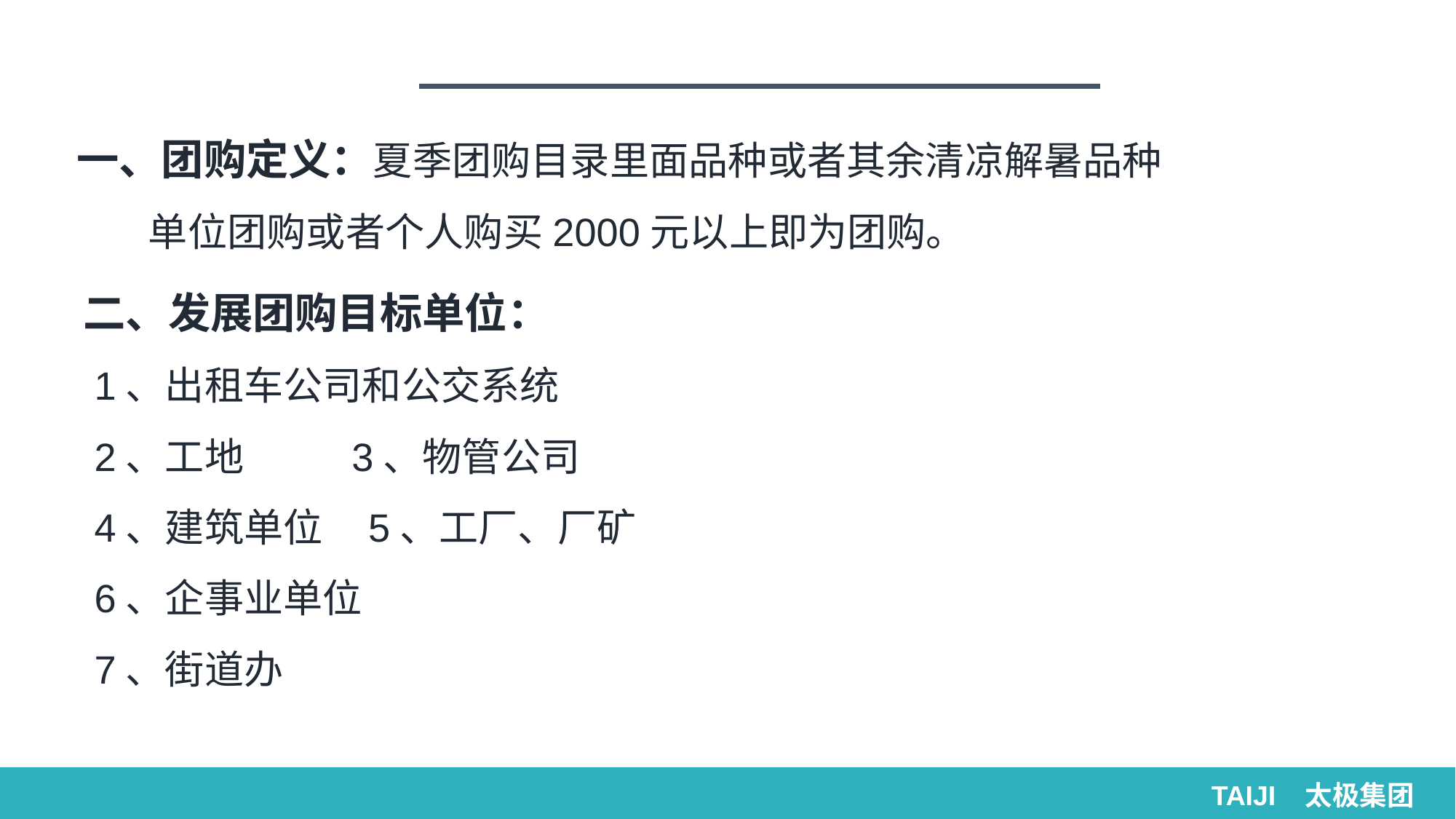

一、团购定义：夏季团购目录里面品种或者其余清凉解暑品种
       单位团购或者个人购买2000元以上即为团购。
二、发展团购目标单位：
 1、出租车公司和公交系统
 2、工地           3、物管公司
 4、建筑单位    5、工厂、厂矿
 6、企事业单位
 7、街道办

TAIJI   太极集团